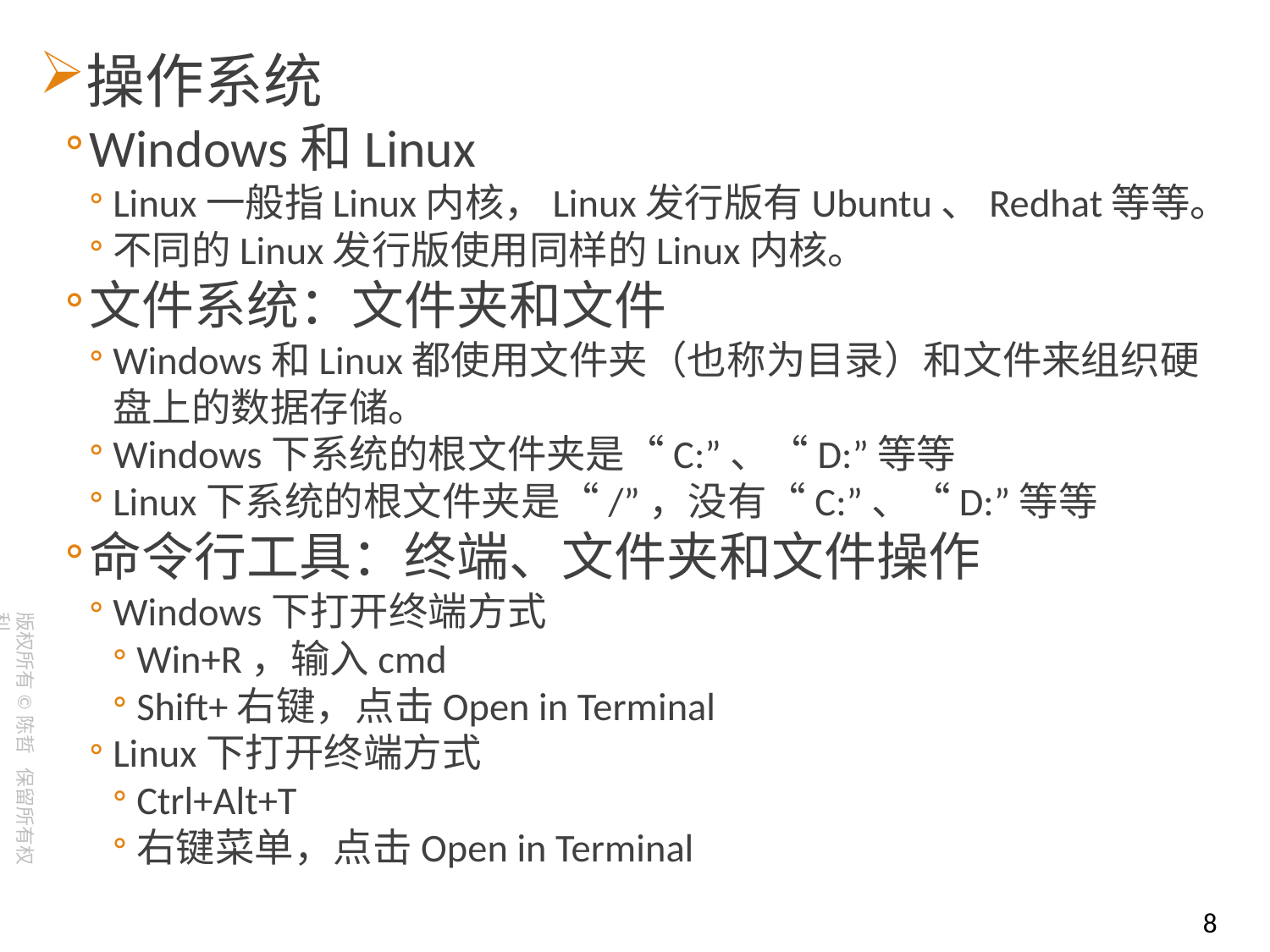

操作系统
Windows和Linux
Linux一般指Linux内核，Linux发行版有Ubuntu、Redhat等等。
不同的Linux发行版使用同样的Linux内核。
文件系统：文件夹和文件
Windows和Linux都使用文件夹（也称为目录）和文件来组织硬盘上的数据存储。
Windows下系统的根文件夹是“C:”、“D:”等等
Linux下系统的根文件夹是“/”，没有“C:”、“D:”等等
命令行工具：终端、文件夹和文件操作
Windows下打开终端方式
Win+R，输入cmd
Shift+右键，点击Open in Terminal
Linux下打开终端方式
Ctrl+Alt+T
右键菜单，点击Open in Terminal
8